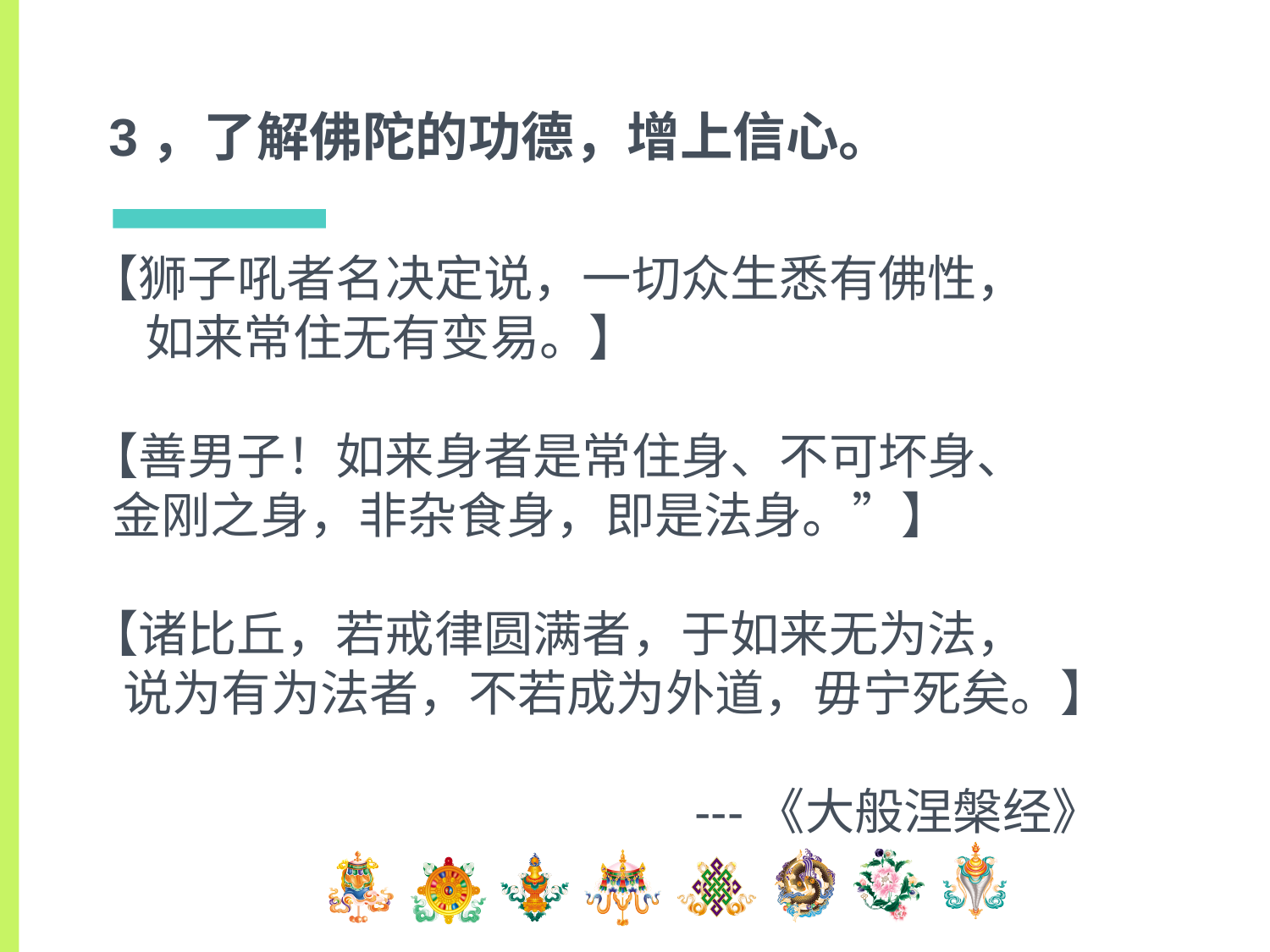

# 3，了解佛陀的功德，增上信心。
【狮子吼者名决定说，一切众生悉有佛性，
    如来常住无有变易。】

【善男子！如来身者是常住身、不可坏身、
 金刚之身，非杂食身，即是法身。”】

【诸比丘，若戒律圆满者，于如来无为法，
  说为有为法者，不若成为外道，毋宁死矣。】

                                            ---《大般涅槃经》